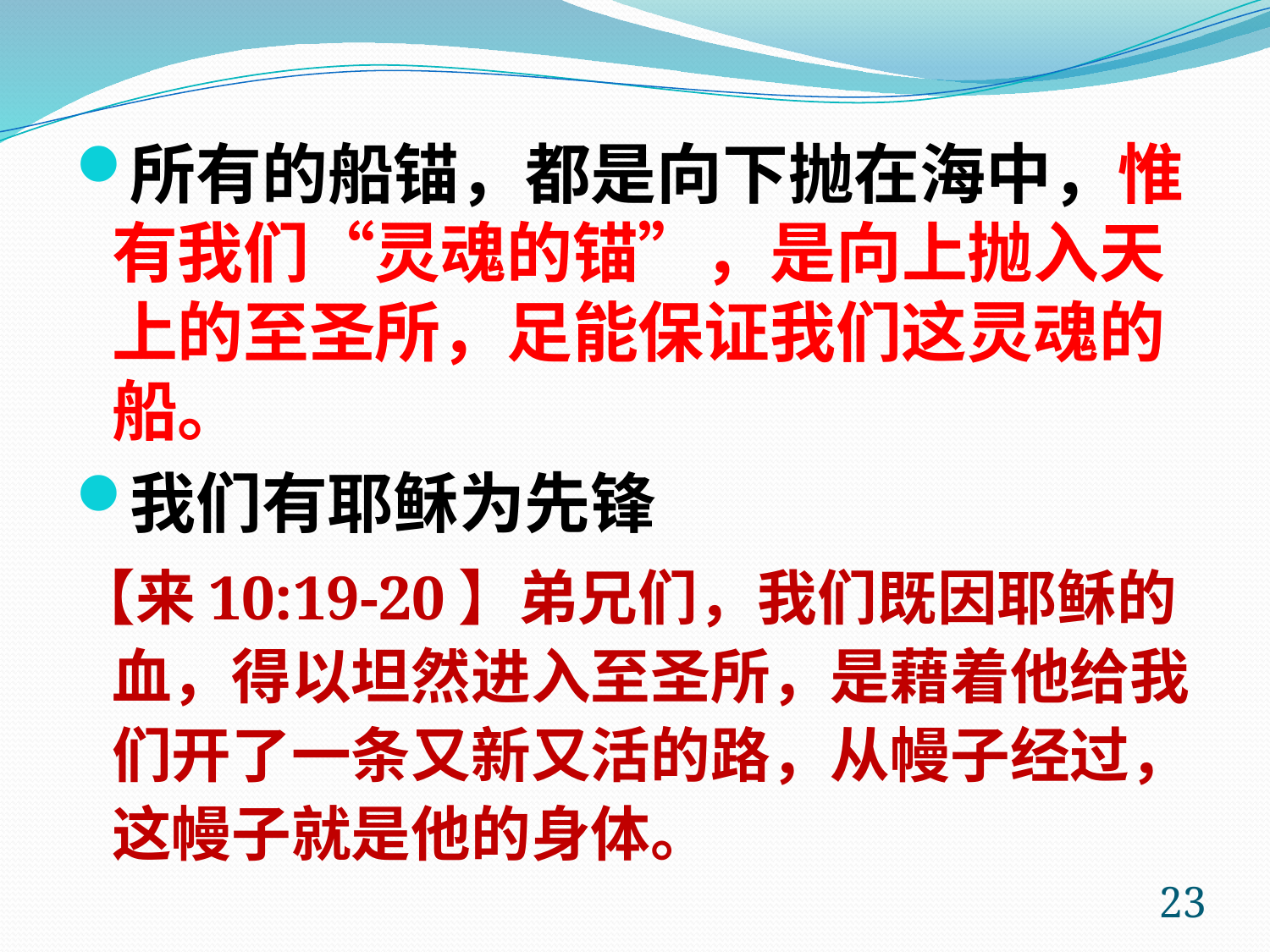

所有的船锚，都是向下抛在海中，惟有我们“灵魂的锚”，是向上抛入天上的至圣所，足能保证我们这灵魂的船。
我们有耶稣为先锋
【来10:19-20】弟兄们，我们既因耶稣的血，得以坦然进入至圣所，是藉着他给我们开了一条又新又活的路，从幔子经过，这幔子就是他的身体。

23